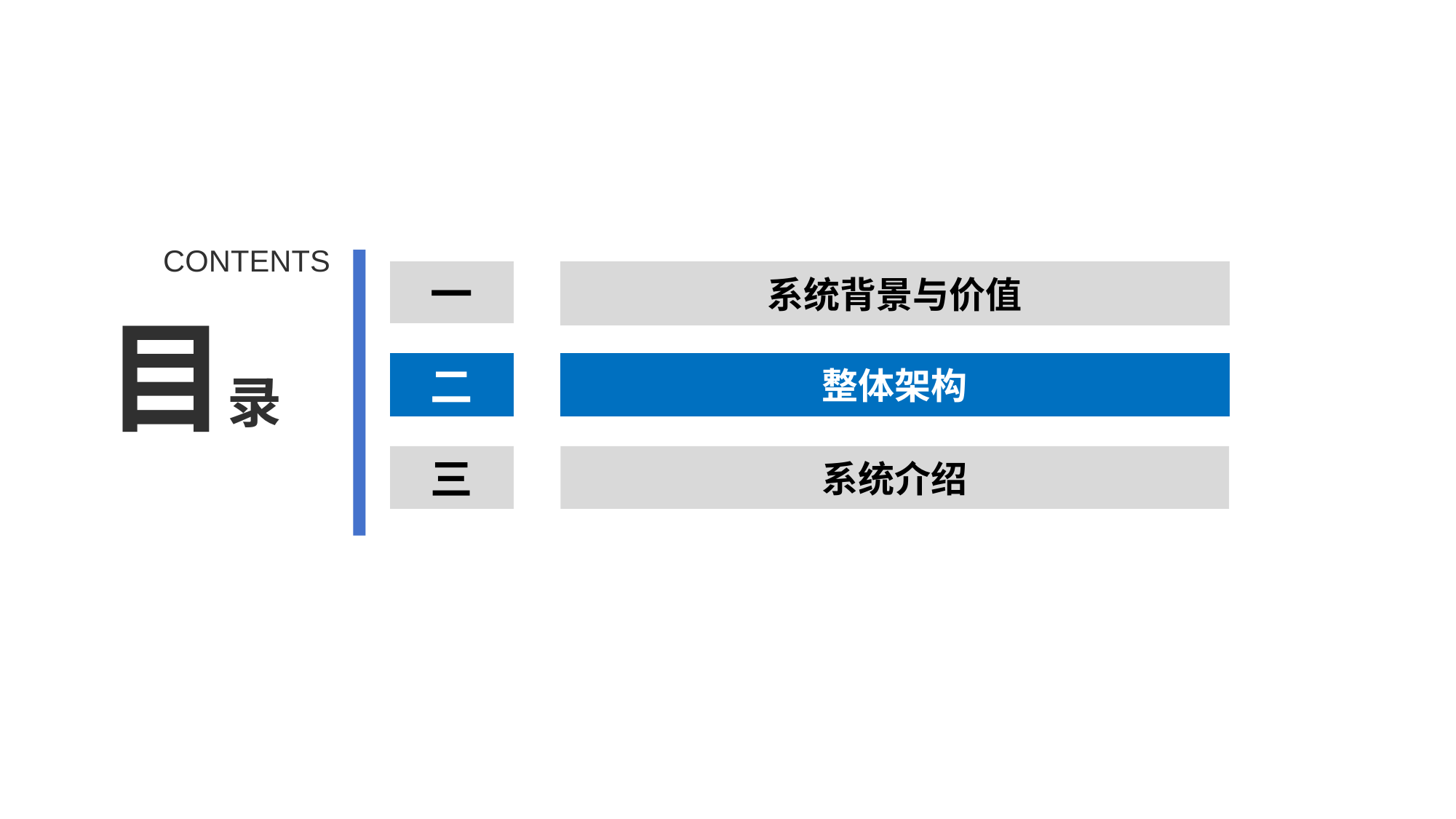

目录
CONTENTS

一
系统背景与价值
二
整体架构
三
系统介绍